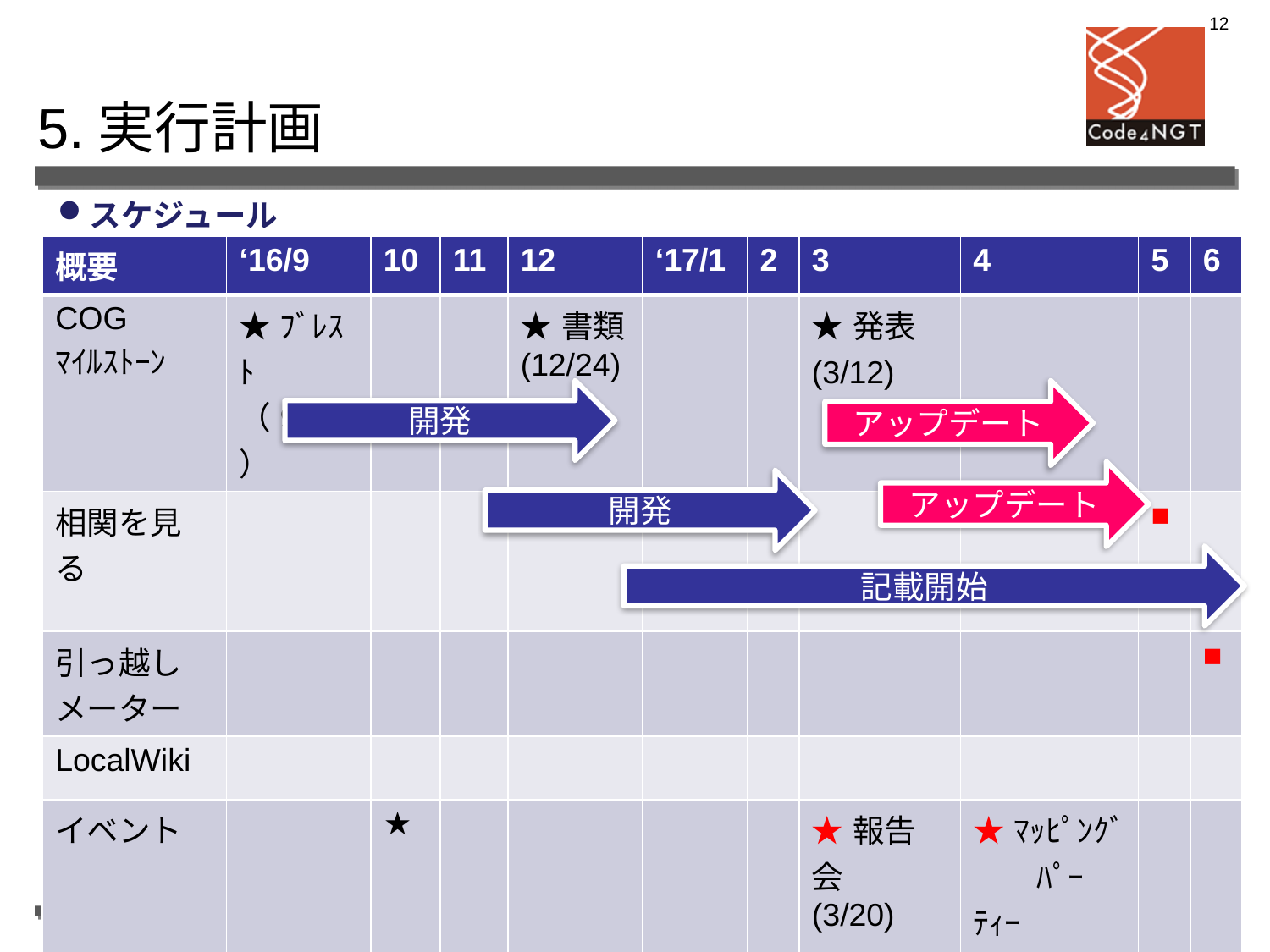

12
5.実行計画
スケジュール

■・・・オープンソースとして公開予定

★・・・イベント開催予定（3月20日COG報告会、4月20日マッピングパーティー（仮））

以降も引き続き継続

| 概要 | ‘16/9 | 10 | 11 | 12 | ‘17/1 | 2 | 3 | 4 | 5 | 6 |
| --- | --- | --- | --- | --- | --- | --- | --- | --- | --- | --- |
| COG ﾏｲﾙｽﾄｰﾝ | ★ﾌﾞﾚｽﾄ （9/20） |  |  | ★書類 (12/24) |  |  | ★発表 (3/12) |  |  |  |
| 相関を見る |  |  |  |  |  |  |  |  | ■ |  |
| 引っ越し メーター |  |  |  |  |  |  |  |  |  | ■ |
| LocalWiki |  |  |  |  |  |  |  |  |  |  |
| イベント |  | ★ |  |  |  |  | ★報告会 (3/20) | ★ﾏｯﾋﾟﾝｸﾞ 　　ﾊﾟｰﾃｨｰ （4/20） |  |  |
開発
アップデート
アップデート
開発
記載開始